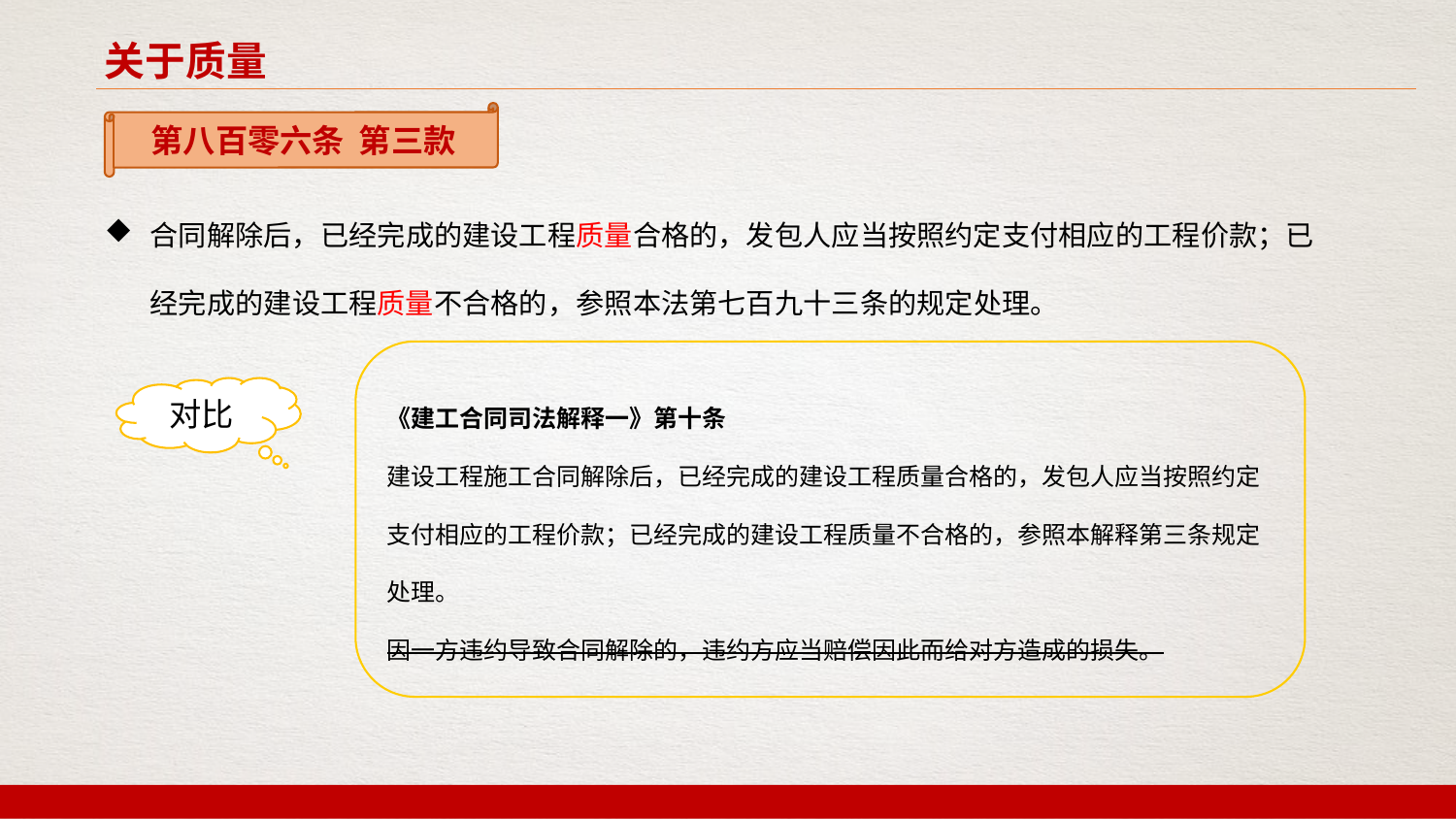

关于质量
第八百零六条  第三款
合同解除后，已经完成的建设工程质量合格的，发包人应当按照约定支付相应的工程价款；已经完成的建设工程质量不合格的，参照本法第七百九十三条的规定处理。
《建工合同司法解释一》第十条
建设工程施工合同解除后，已经完成的建设工程质量合格的，发包人应当按照约定支付相应的工程价款；已经完成的建设工程质量不合格的，参照本解释第三条规定处理。
因一方违约导致合同解除的，违约方应当赔偿因此而给对方造成的损失。
对比